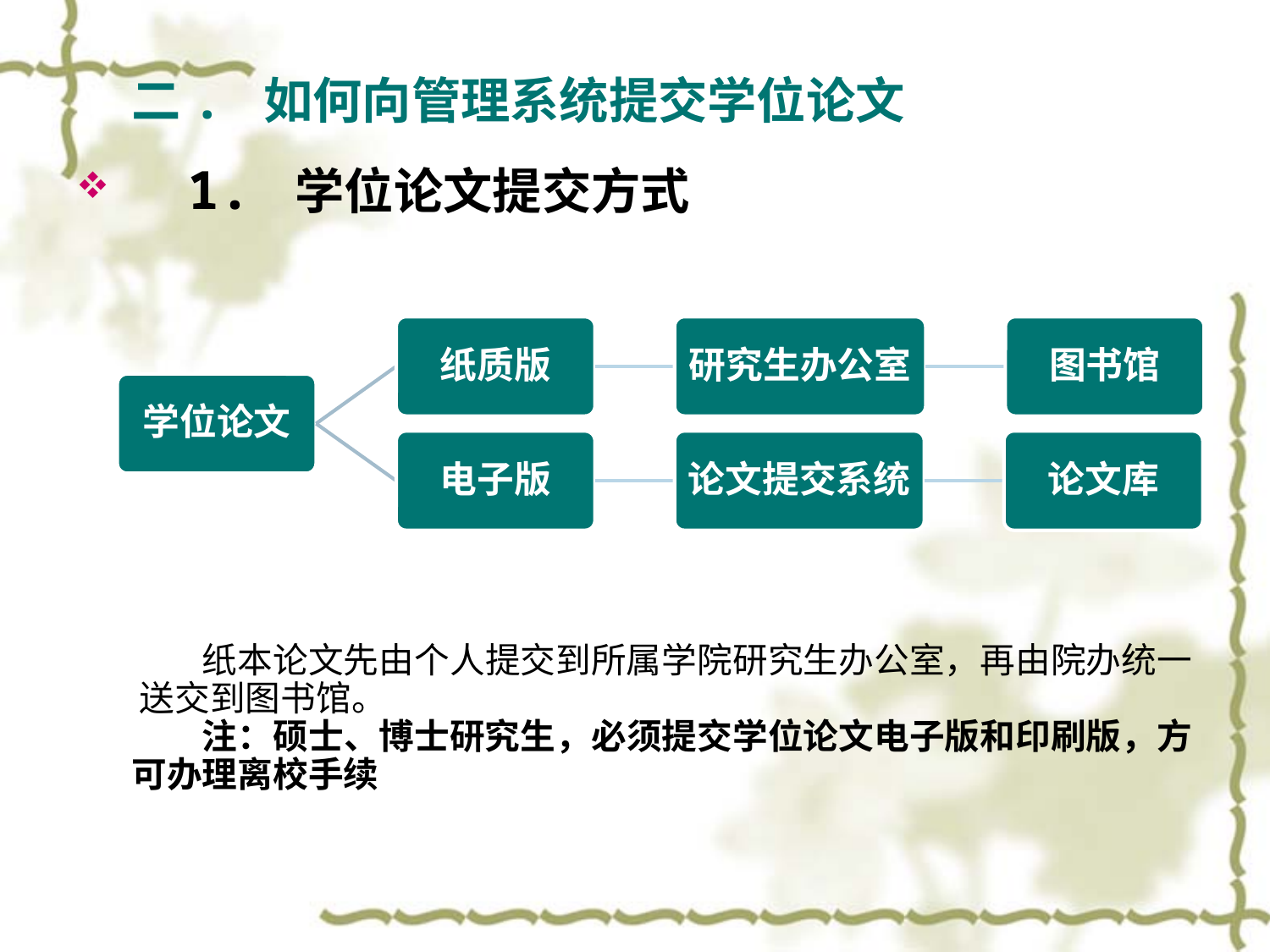

二. 如何向管理系统提交学位论文

  1. 学位论文提交方式

学位论文

纸质版

研究生办公室

图书馆

电子版

论文提交系统

论文库
　　纸本论文先由个人提交到所属学院研究生办公室，再由院办统一  送交到图书馆。
　　注：硕士、博士研究生，必须提交学位论文电子版和印刷版，方可办理离校手续